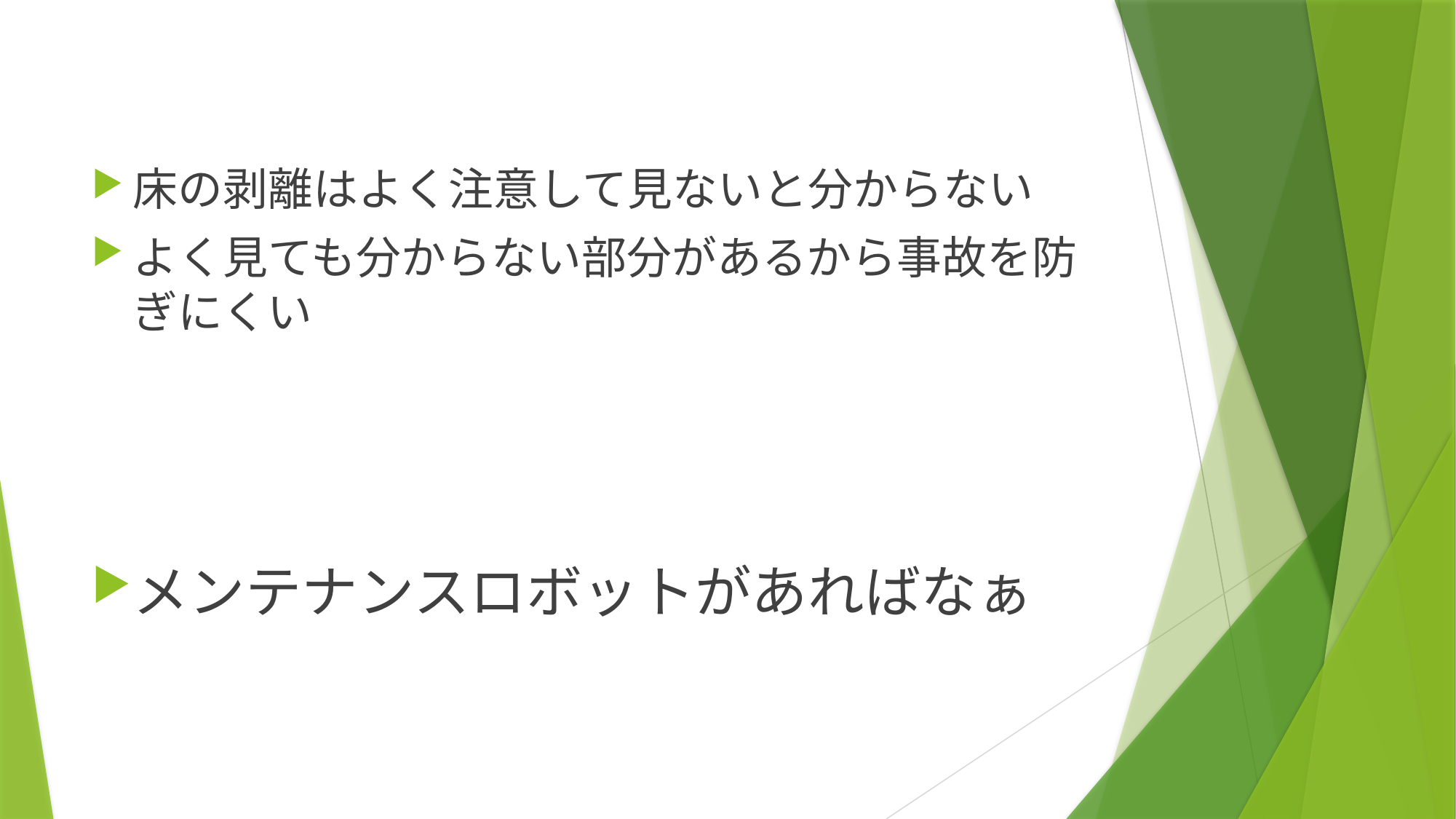

床の剥離はよく注意して見ないと分からない
よく見ても分からない部分があるから事故を防ぎにくい

メンテナンスロボットがあればなぁ